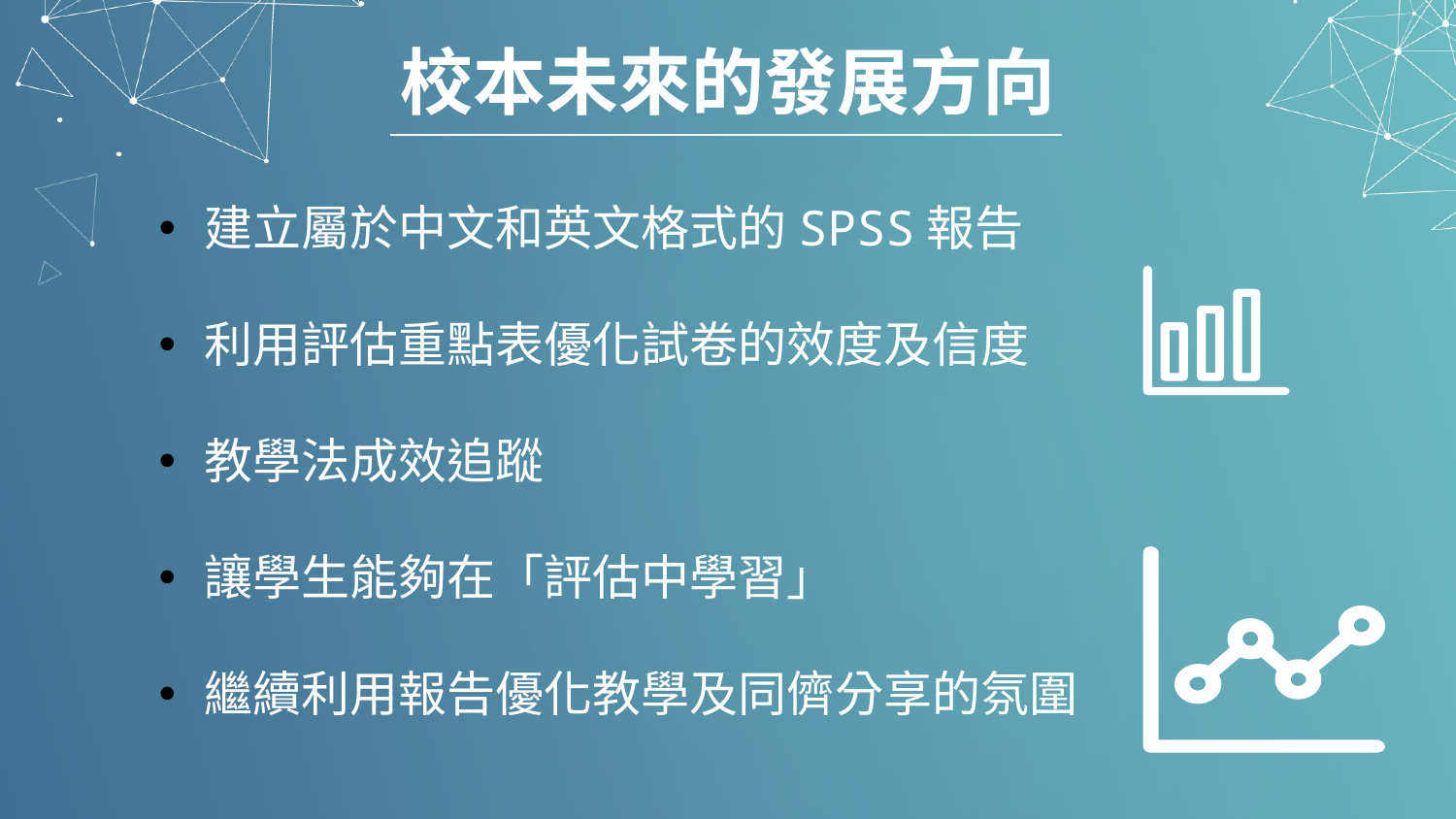

# 校本未來的發展方向
建立屬於中文和英文格式的SPSS報告

利用評估重點表優化試卷的效度及信度

教學法成效追蹤

讓學生能夠在「評估中學習」

繼續利用報告優化教學及同儕分享的氛圍